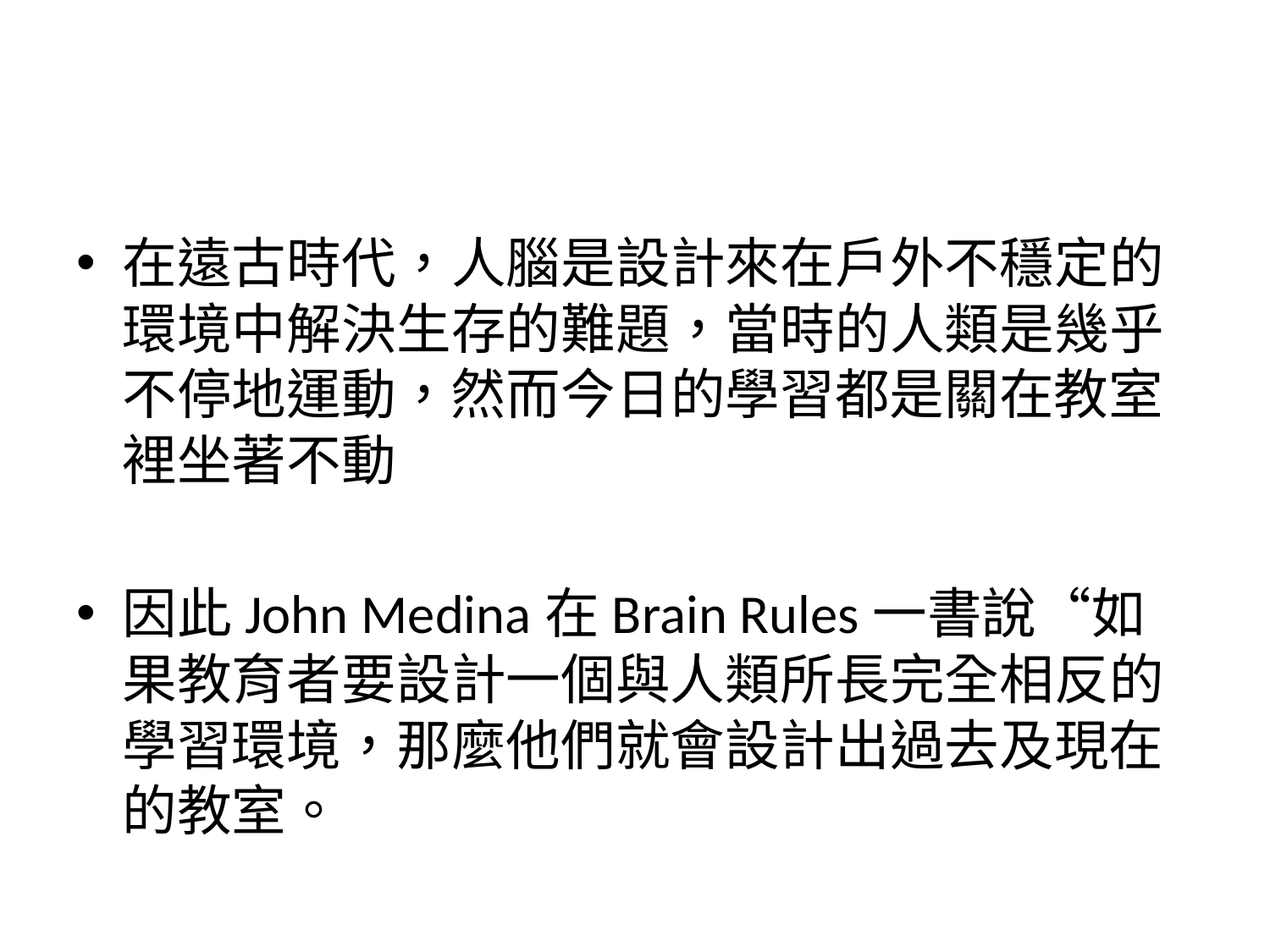

#
在遠古時代，人腦是設計來在戶外不穩定的環境中解決生存的難題，當時的人類是幾乎不停地運動，然而今日的學習都是關在教室裡坐著不動

因此John Medina在Brain Rules一書說“如果教育者要設計一個與人類所長完全相反的學習環境，那麼他們就會設計出過去及現在的教室。